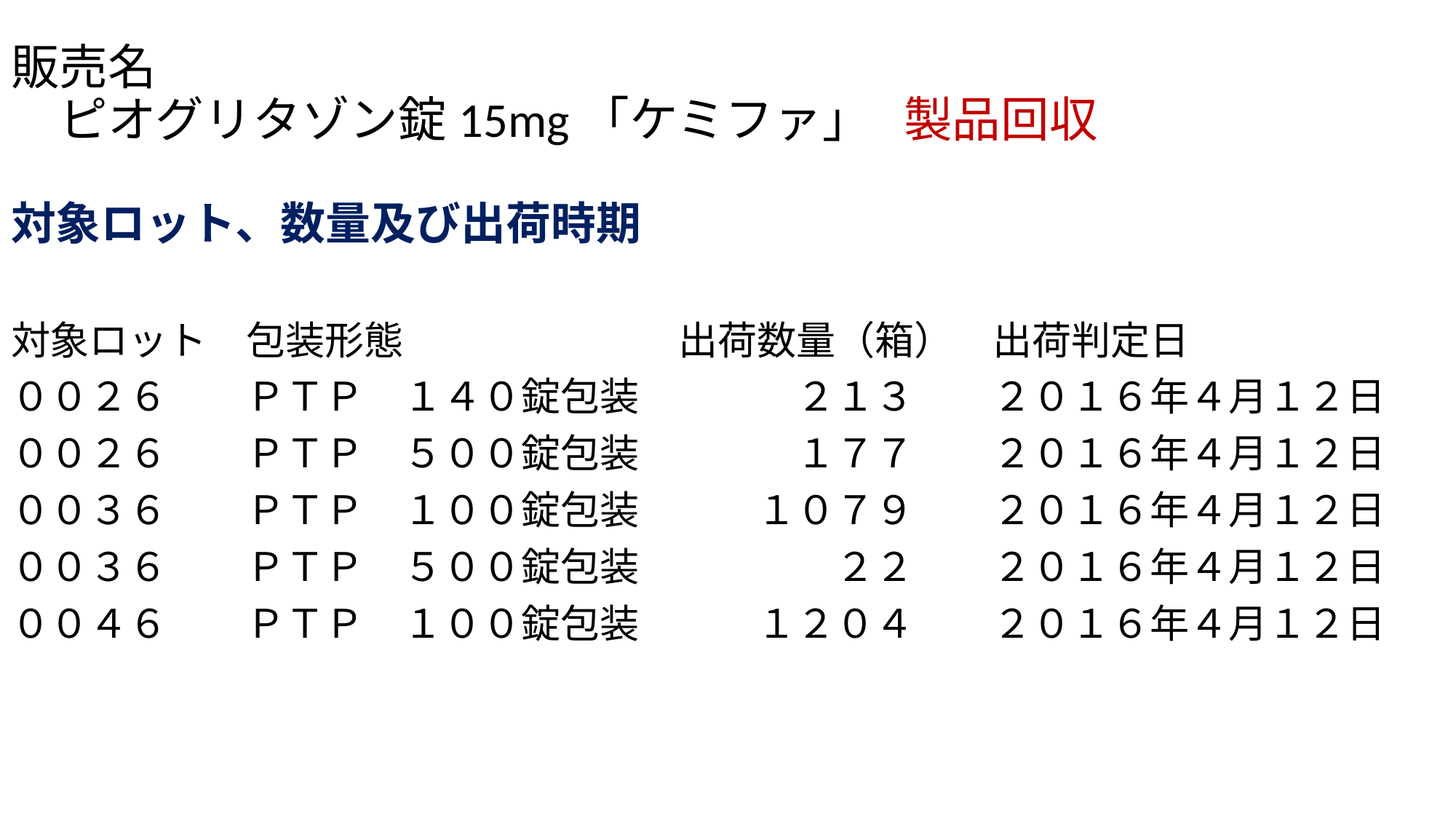

# 販売名 　ピオグリタゾン錠15mg「ケミファ」   製品回収
対象ロット、数量及び出荷時期

対象ロット　包装形態　　　　　　　出荷数量（箱）　出荷判定日
００２６　　ＰＴＰ　１４０錠包装　　　　２１３　　２０１６年４月１２日
００２６　　ＰＴＰ　５００錠包装　　　　１７７　　２０１６年４月１２日
００３６　　ＰＴＰ　１００錠包装　　　１０７９　　２０１６年４月１２日
００３６　　ＰＴＰ　５００錠包装　　　　　２２　　２０１６年４月１２日
００４６　　ＰＴＰ　１００錠包装　　　１２０４　　２０１６年４月１２日